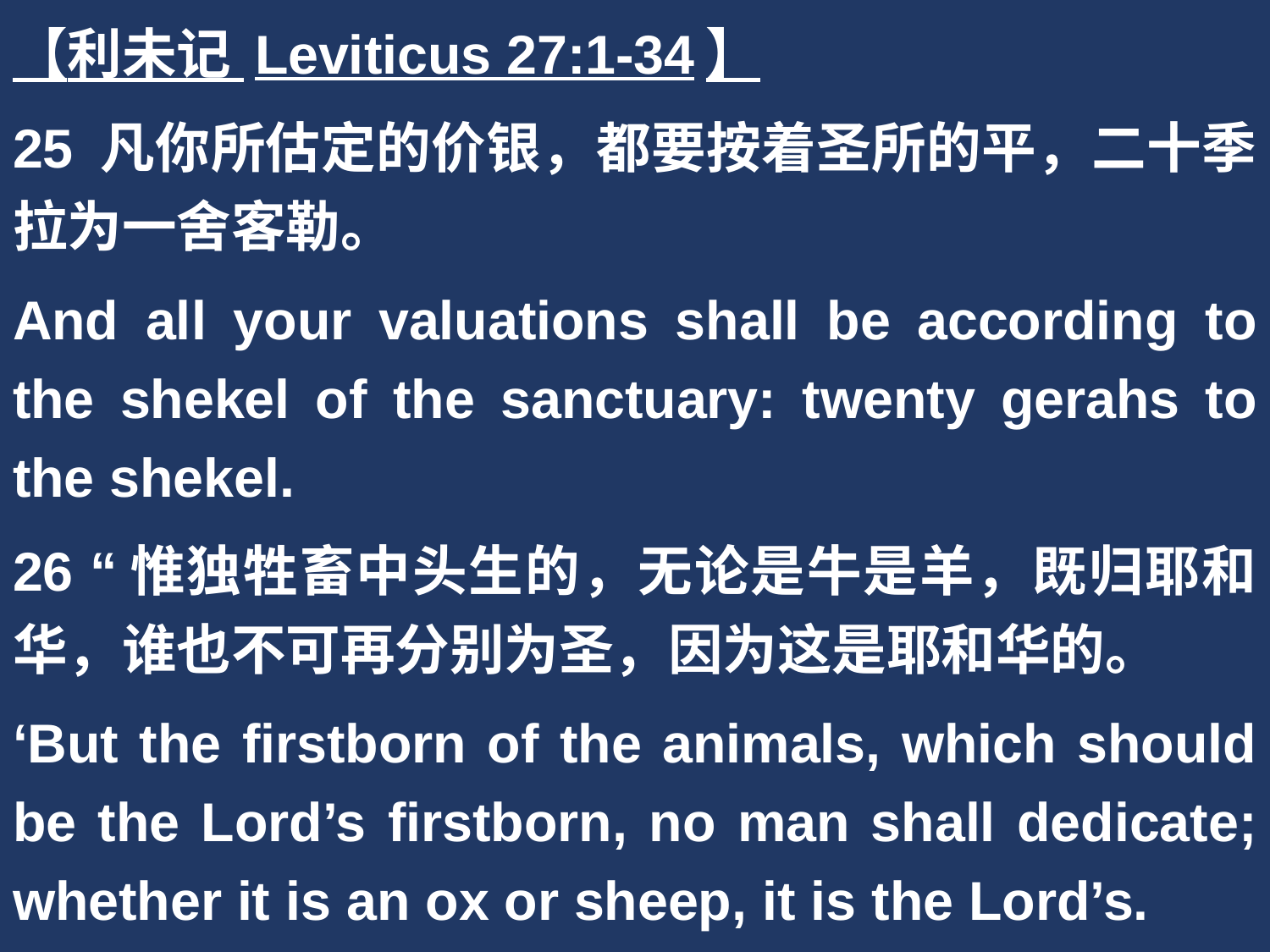

【利未记 Leviticus 27:1-34】
25 凡你所估定的价银，都要按着圣所的平，二十季拉为一舍客勒。
And all your valuations shall be according to the shekel of the sanctuary: twenty gerahs to the shekel.
26 “惟独牲畜中头生的，无论是牛是羊，既归耶和华，谁也不可再分别为圣，因为这是耶和华的。
‘But the firstborn of the animals, which should be the Lord’s firstborn, no man shall dedicate; whether it is an ox or sheep, it is the Lord’s.